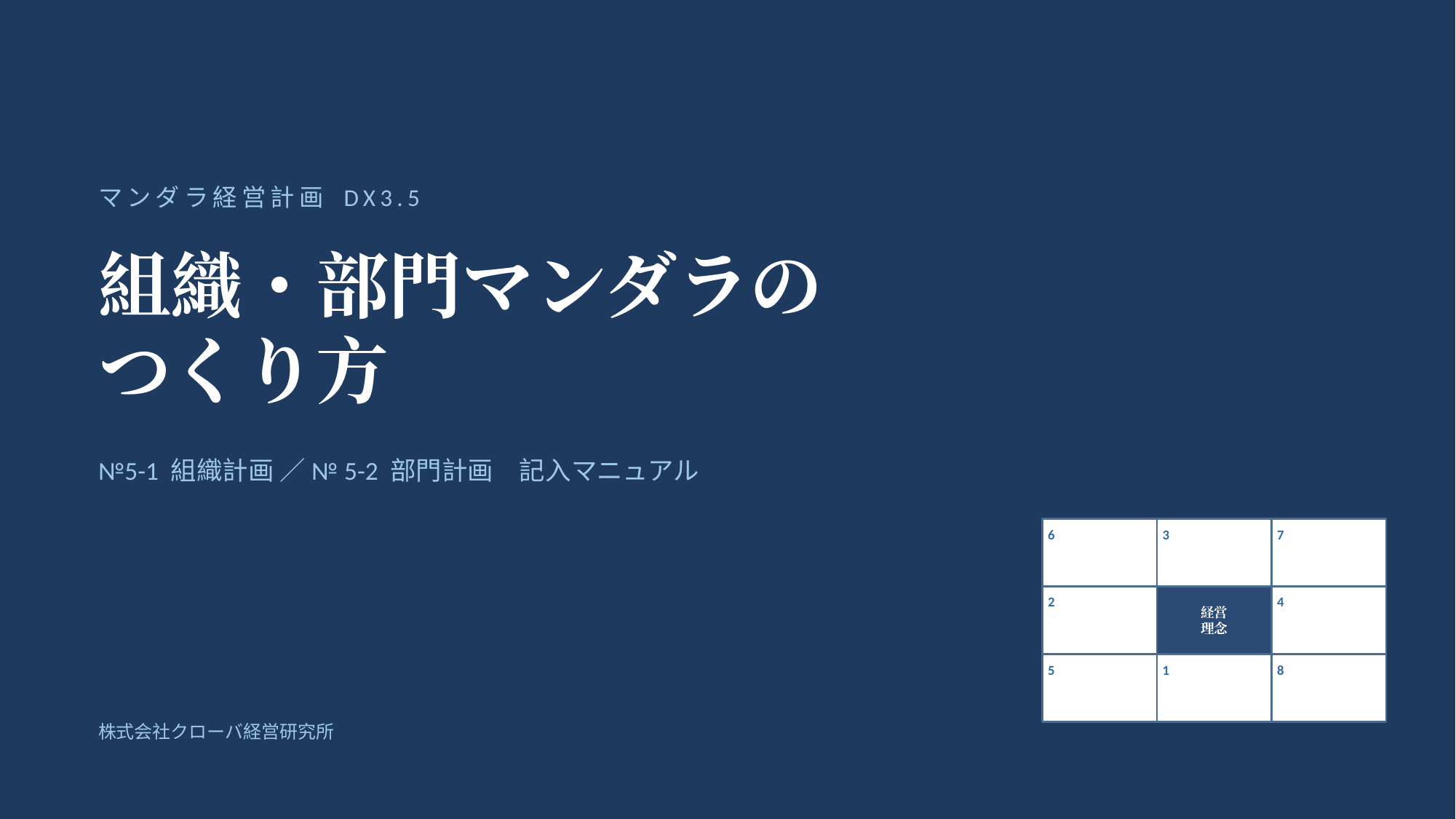

マンダラ経営計画 DX3.5
組織・部門マンダラの
つくり方
№5-1 組織計画 ／ №5-2 部門計画　記入マニュアル

6
3
7

2
4
経営
理念

5
1
8
株式会社クローバ経営研究所